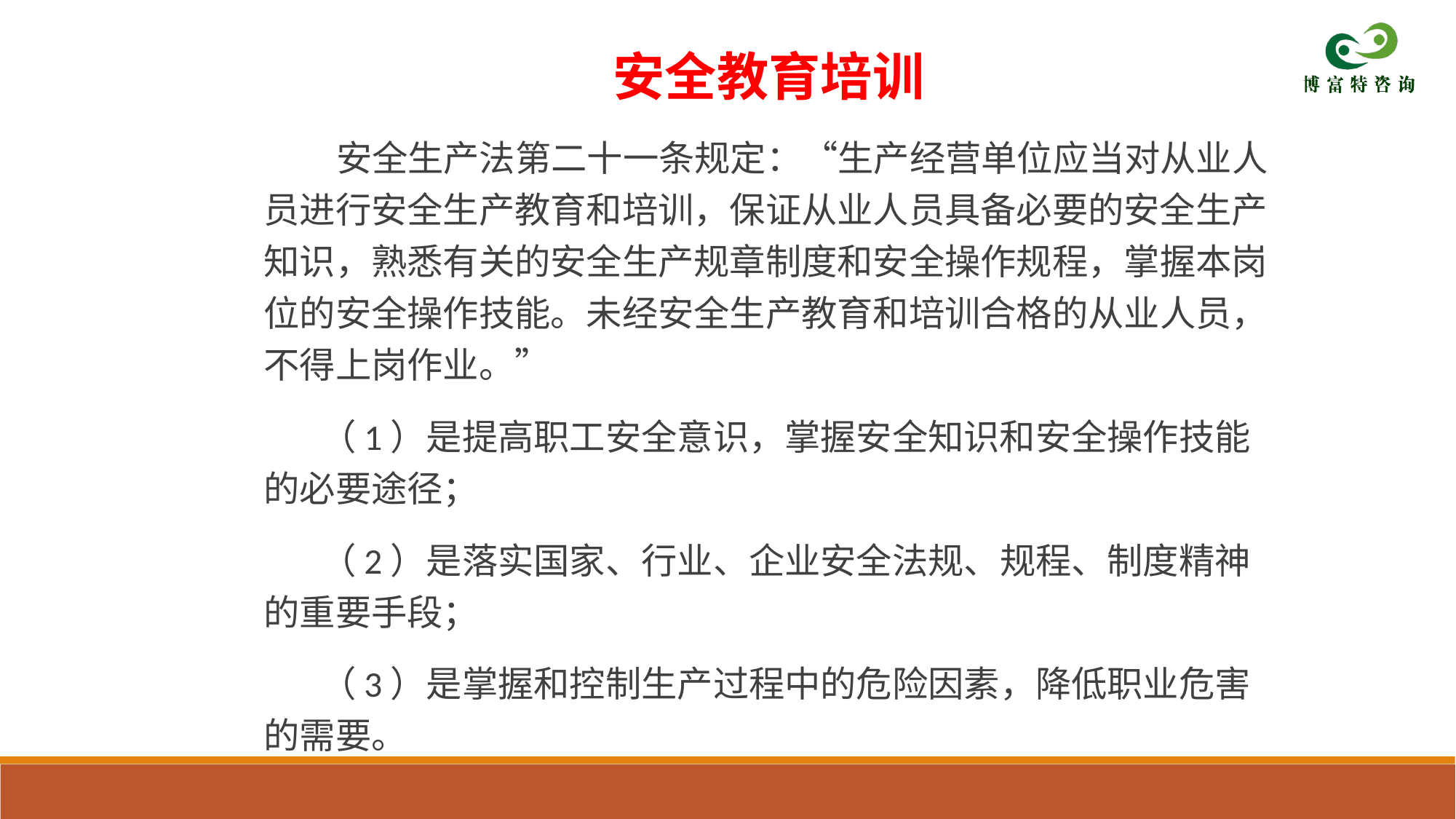

安全教育培训
        安全生产法第二十一条规定：“生产经营单位应当对从业人员进行安全生产教育和培训，保证从业人员具备必要的安全生产知识，熟悉有关的安全生产规章制度和安全操作规程，掌握本岗位的安全操作技能。未经安全生产教育和培训合格的从业人员，不得上岗作业。”
      （1）是提高职工安全意识，掌握安全知识和安全操作技能的必要途径；
      （2）是落实国家、行业、企业安全法规、规程、制度精神的重要手段；
      （3）是掌握和控制生产过程中的危险因素，降低职业危害的需要。